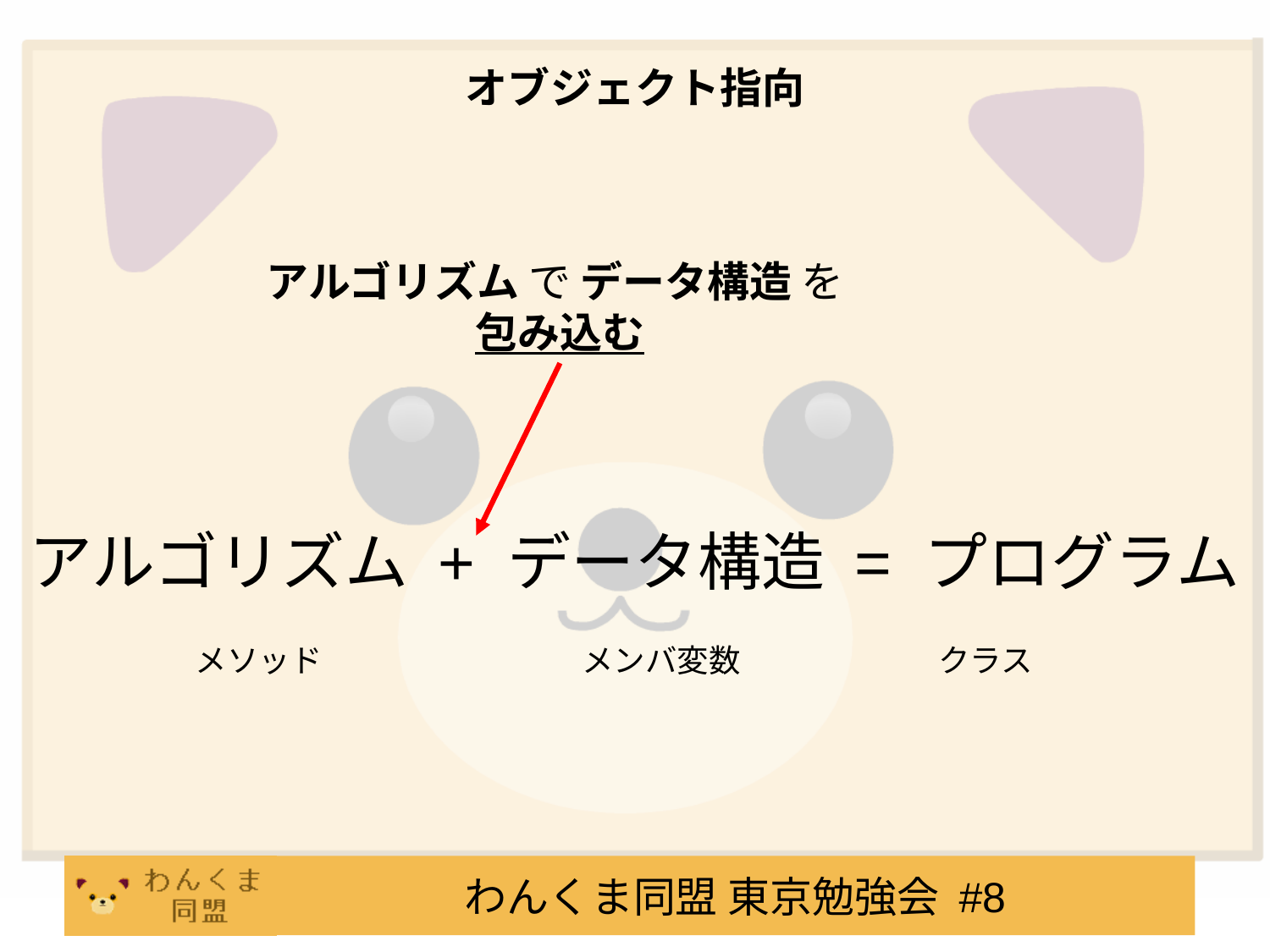

# オブジェクト指向

アルゴリズム で データ構造 を
包み込む
アルゴリズム + データ構造 = プログラム
メソッド
メンバ変数
クラス